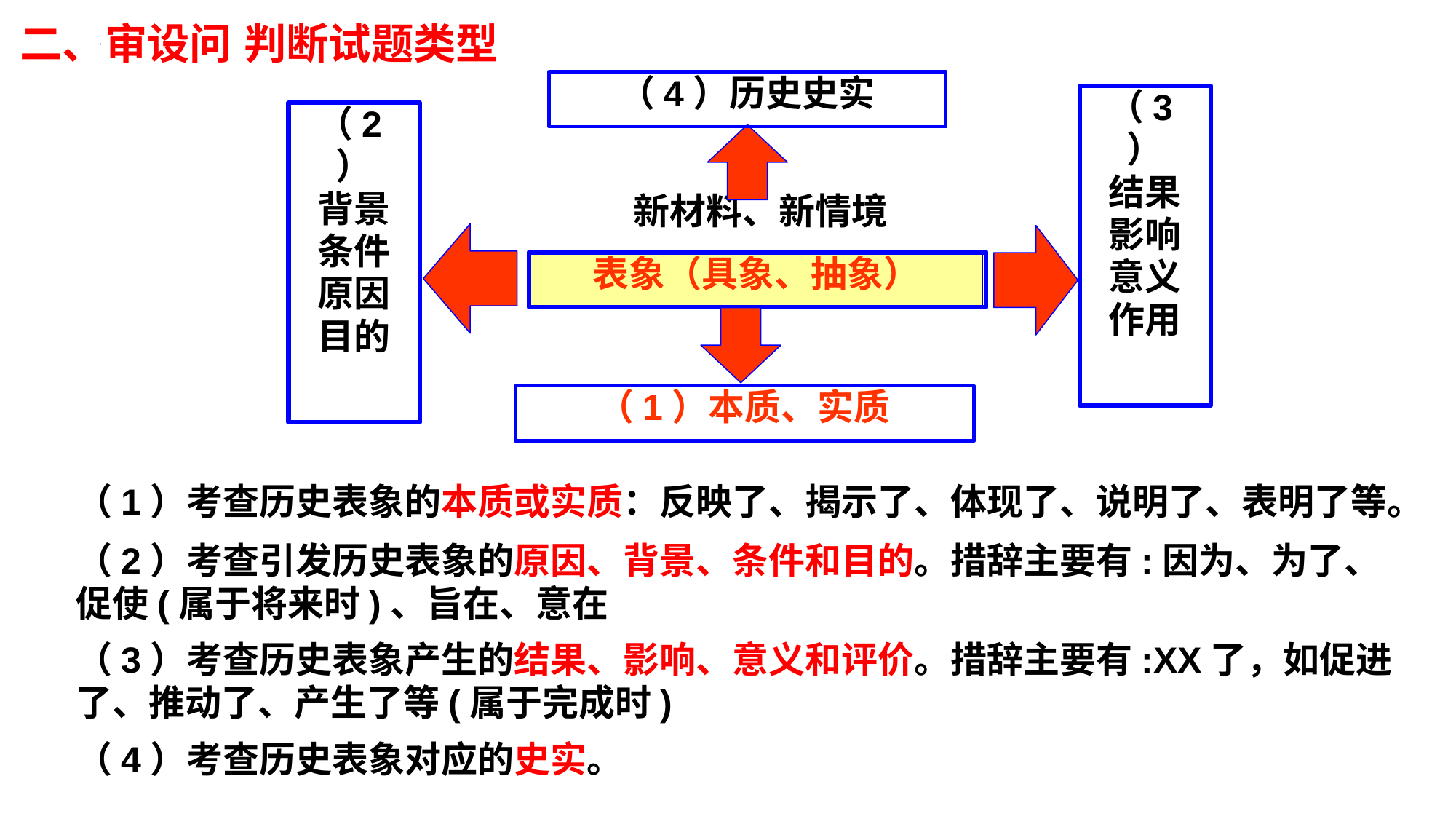

二、审设问 判断试题类型
（4）历史史实

（3）
结果
影响
意义
作用

（2）
背景
条件
原因
目的

新材料、新情境

表象（具象、抽象）

（1）本质、实质

（1）考查历史表象的本质或实质：反映了、揭示了、体现了、说明了、表明了等。
（2）考查引发历史表象的原因、背景、条件和目的。措辞主要有:因为、为了、促使(属于将来时)、旨在、意在
（3）考查历史表象产生的结果、影响、意义和评价。措辞主要有:XX了，如促进了、推动了、产生了等(属于完成时)
（4）考查历史表象对应的史实。